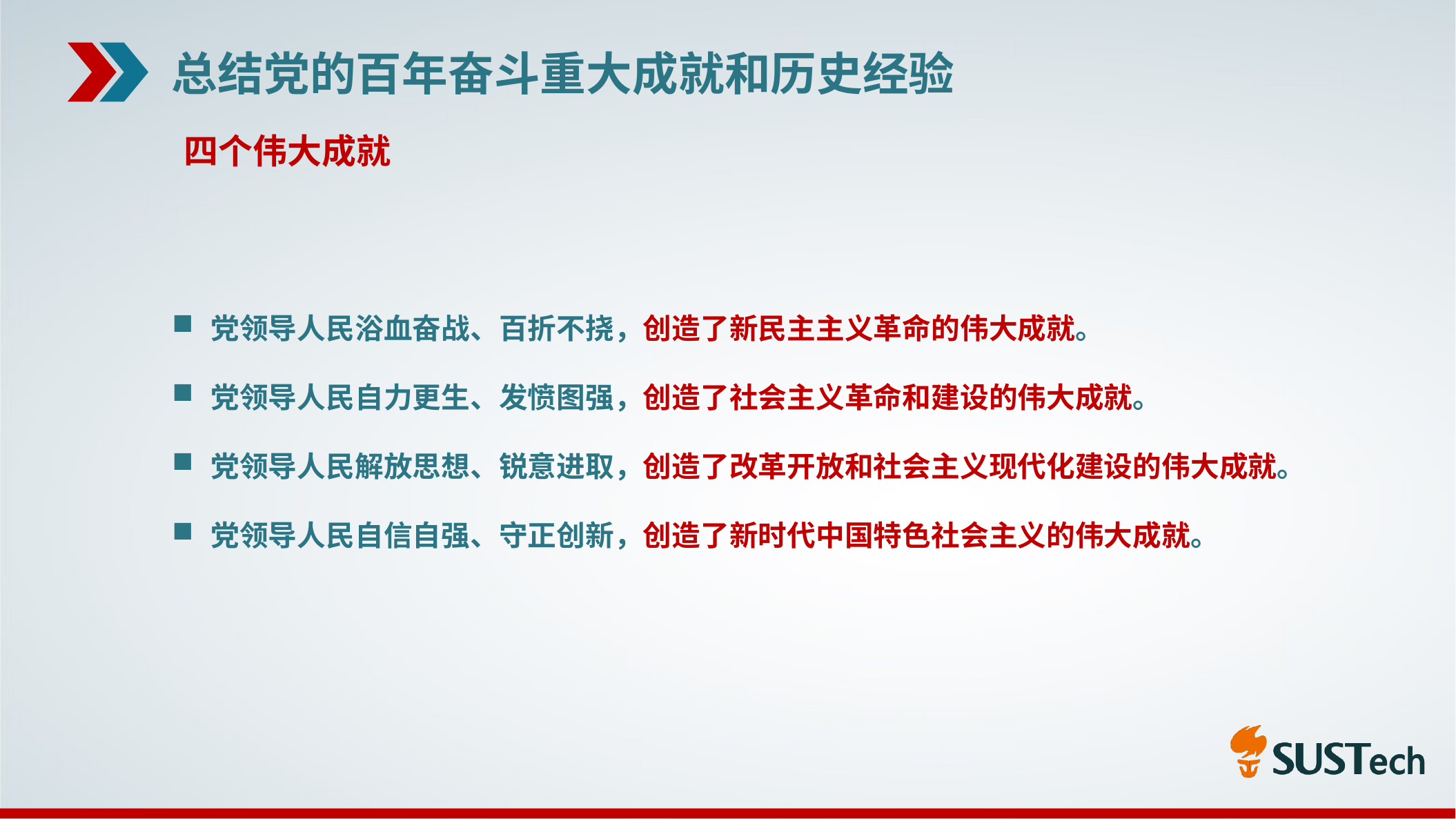

总结党的百年奋斗重大成就和历史经验
四个伟大成就
党领导人民浴血奋战、百折不挠，创造了新民主主义革命的伟大成就。
党领导人民自力更生、发愤图强，创造了社会主义革命和建设的伟大成就。
党领导人民解放思想、锐意进取，创造了改革开放和社会主义现代化建设的伟大成就。
党领导人民自信自强、守正创新，创造了新时代中国特色社会主义的伟大成就。